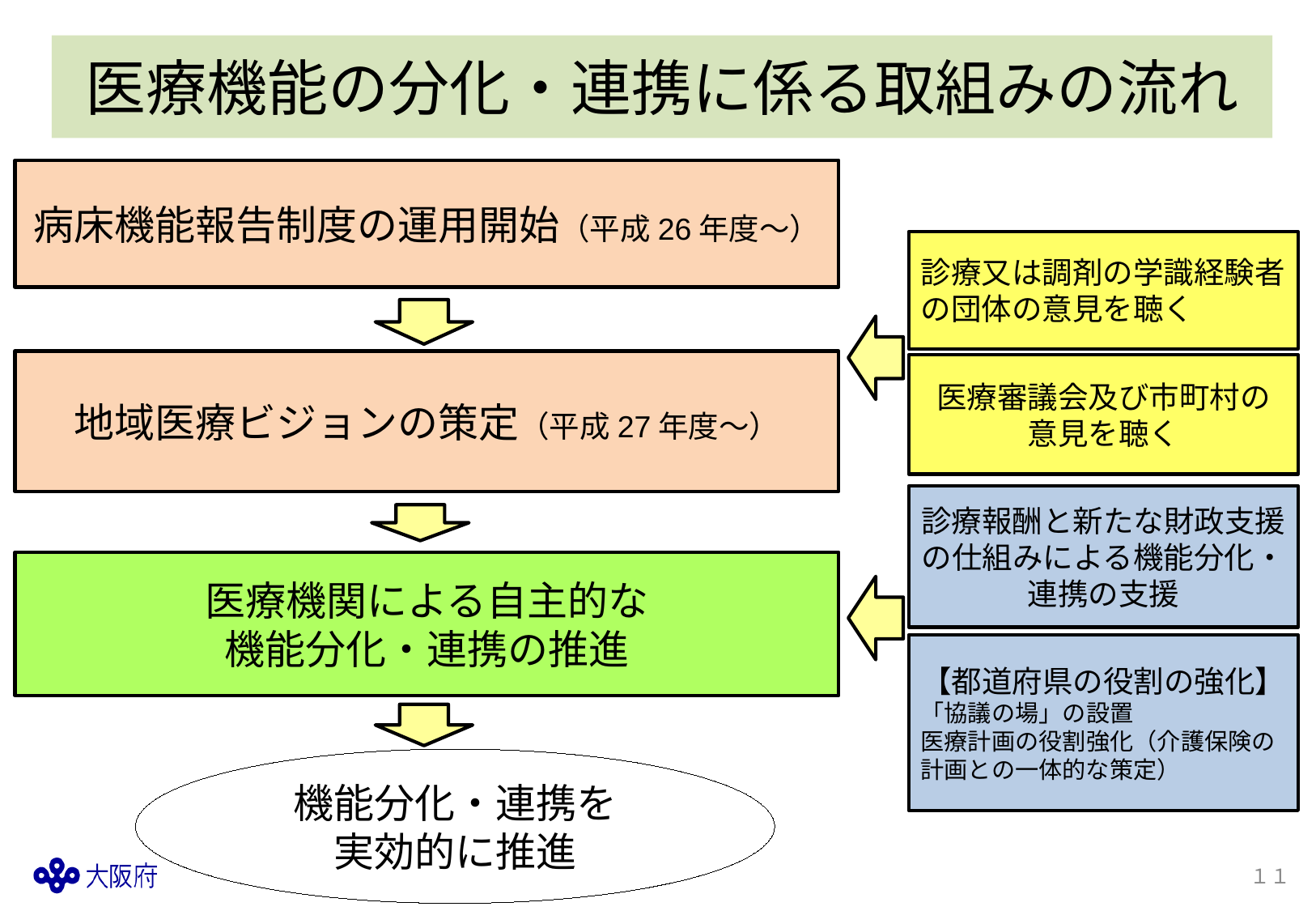

# 医療機能の分化・連携に係る取組みの流れ
病床機能報告制度の運用開始（平成26年度～）
診療又は調剤の学識経験者の団体の意見を聴く

地域医療ビジョンの策定（平成27年度～）
医療審議会及び市町村の
意見を聴く
診療報酬と新たな財政支援の仕組みによる機能分化・連携の支援

医療機関による自主的な
機能分化・連携の推進

【都道府県の役割の強化】
「協議の場」の設置
医療計画の役割強化（介護保険の計画との一体的な策定）

機能分化・連携を
実効的に推進
１１